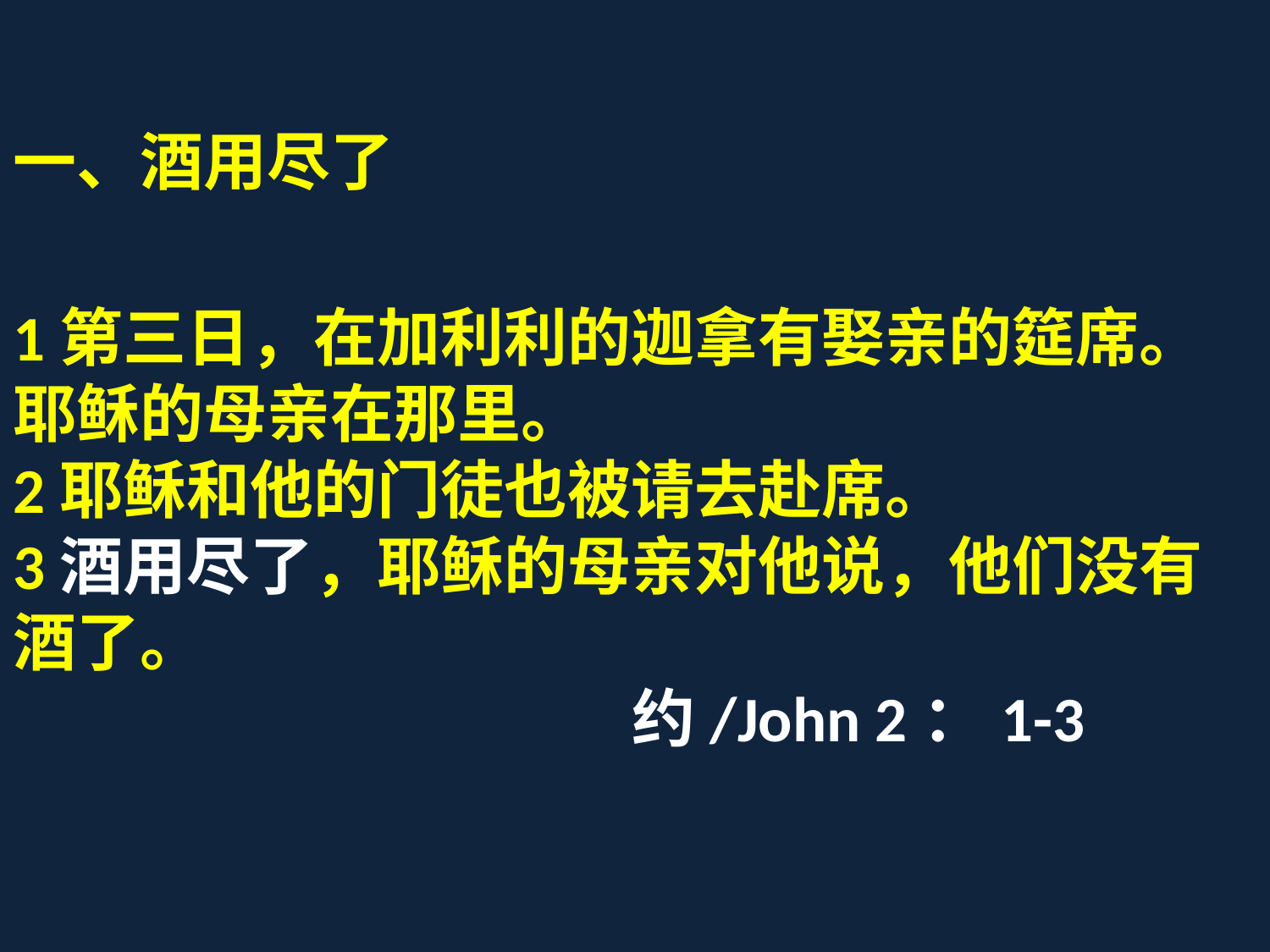

一、酒用尽了
1第三日，在加利利的迦拿有娶亲的筵席。耶稣的母亲在那里。
2耶稣和他的门徒也被请去赴席。
3酒用尽了，耶稣的母亲对他说，他们没有酒了。
                                           约/John 2：1-3